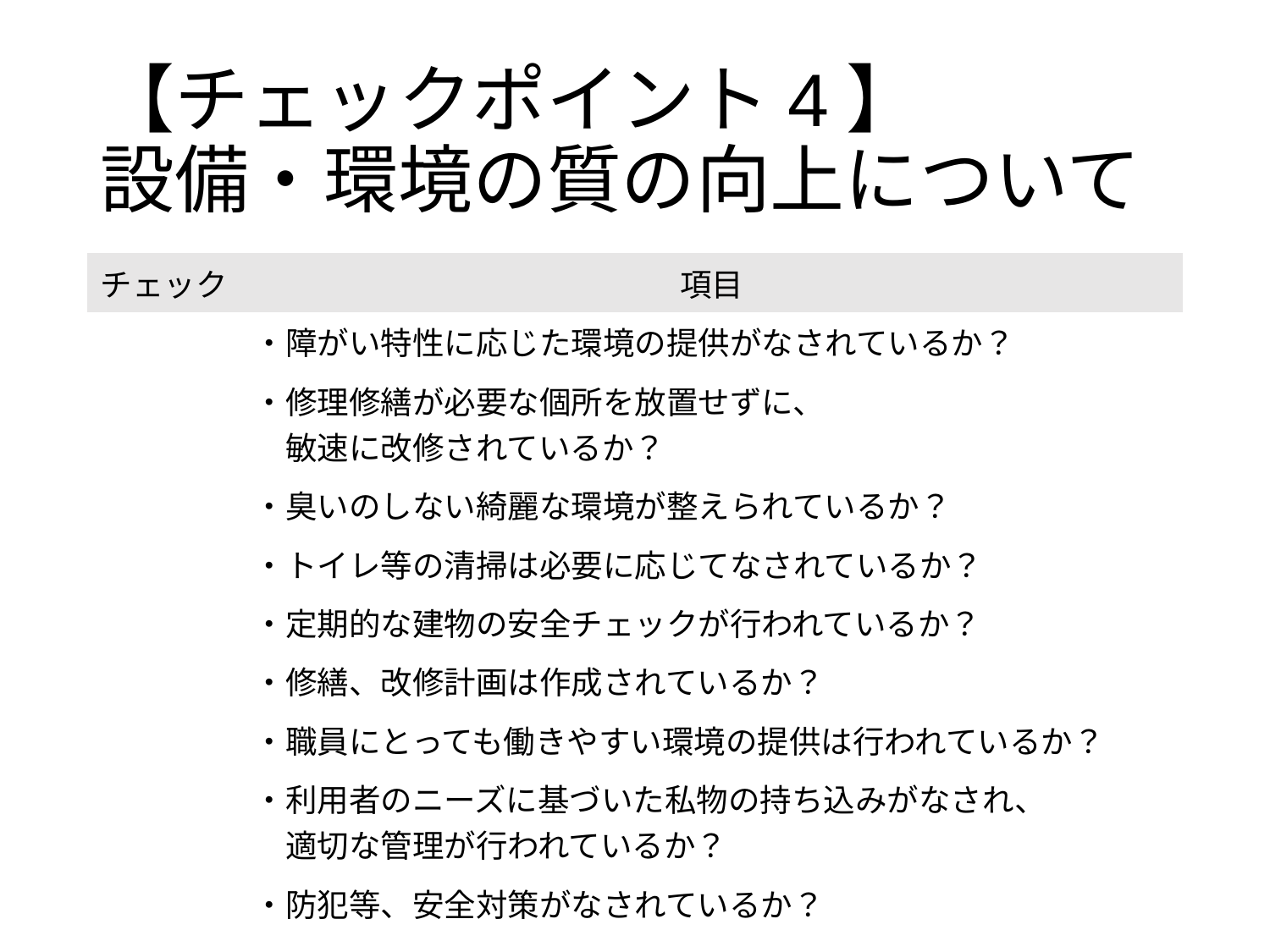

# 【チェックポイント4】 設備・環境の質の向上について
| チェック | 項目 |
| --- | --- |
|  | ・障がい特性に応じた環境の提供がなされているか？ |
|  | ・修理修繕が必要な個所を放置せずに、 　敏速に改修されているか？ |
|  | ・臭いのしない綺麗な環境が整えられているか？ |
|  | ・トイレ等の清掃は必要に応じてなされているか？ |
|  | ・定期的な建物の安全チェックが行われているか？ |
|  | ・修繕、改修計画は作成されているか？ |
|  | ・職員にとっても働きやすい環境の提供は行われているか？ |
|  | ・利用者のニーズに基づいた私物の持ち込みがなされ、 　適切な管理が行われているか？ |
|  | ・防犯等、安全対策がなされているか？ |